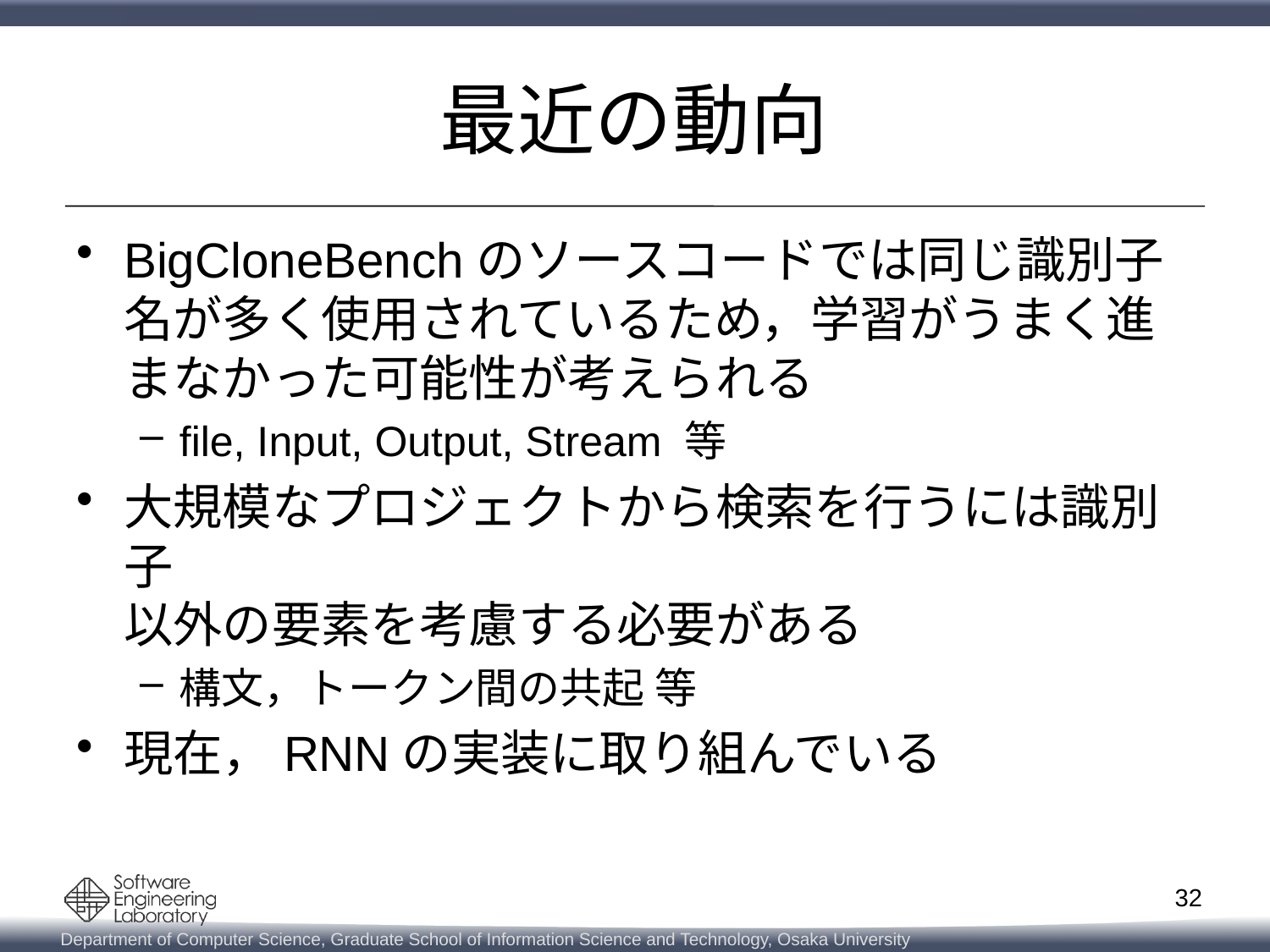

# 最近の動向
BigCloneBenchのソースコードでは同じ識別子名が多く使用されているため，学習がうまく進まなかった可能性が考えられる
file, Input, Output, Stream 等
大規模なプロジェクトから検索を行うには識別子
以外の要素を考慮する必要がある
構文，トークン間の共起 等
現在，RNNの実装に取り組んでいる
32